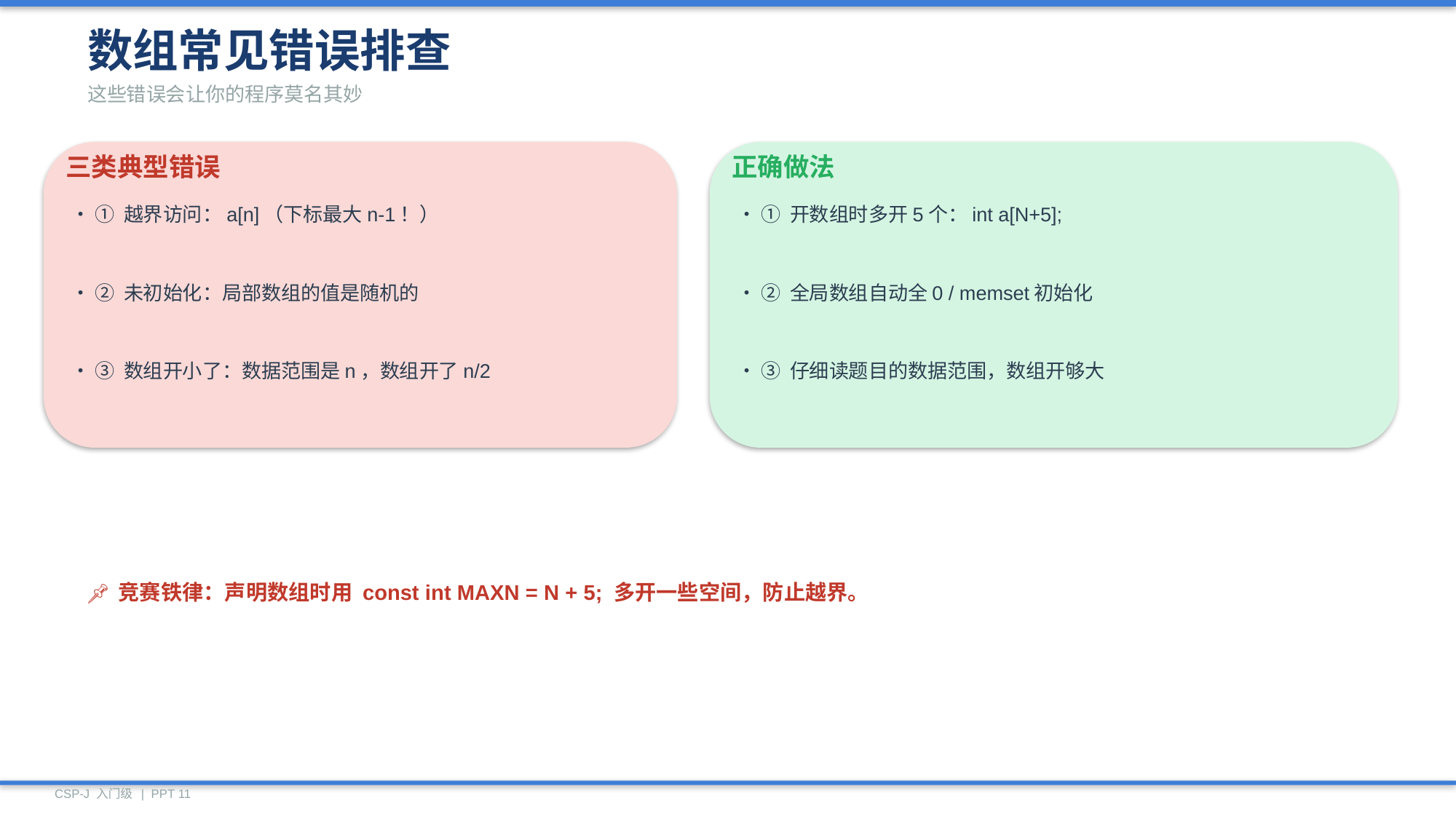

数组常见错误排查
这些错误会让你的程序莫名其妙

三类典型错误
正确做法
• ① 越界访问：a[n]（下标最大n-1！）
• ① 开数组时多开5个：int a[N+5];
• ② 未初始化：局部数组的值是随机的
• ② 全局数组自动全0 / memset初始化
• ③ 数组开小了：数据范围是n，数组开了n/2
• ③ 仔细读题目的数据范围，数组开够大
📌 竞赛铁律：声明数组时用 const int MAXN = N + 5; 多开一些空间，防止越界。

CSP-J 入门级  |  PPT 11